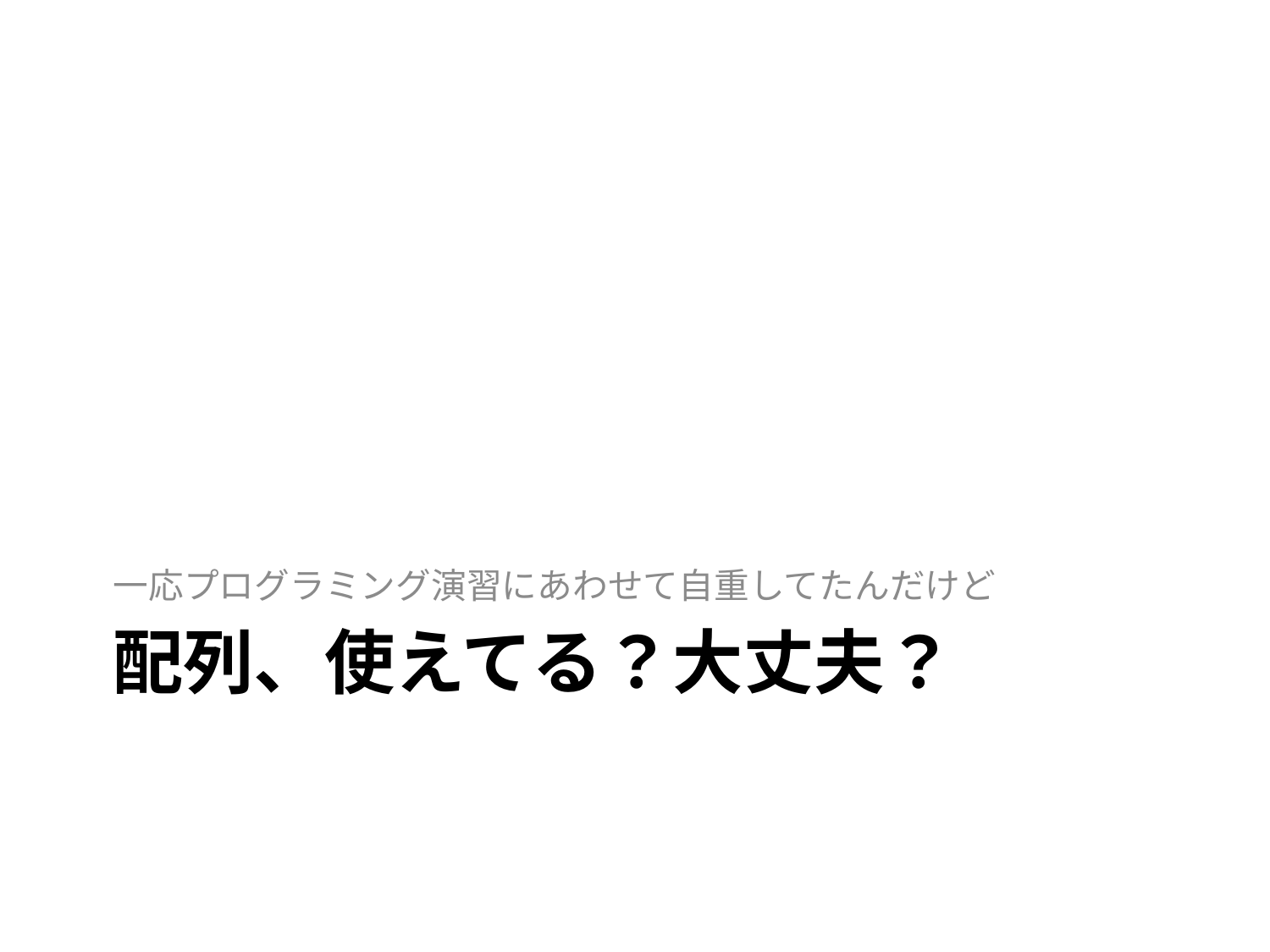

一応プログラミング演習にあわせて自重してたんだけど
# 配列、使えてる？大丈夫？